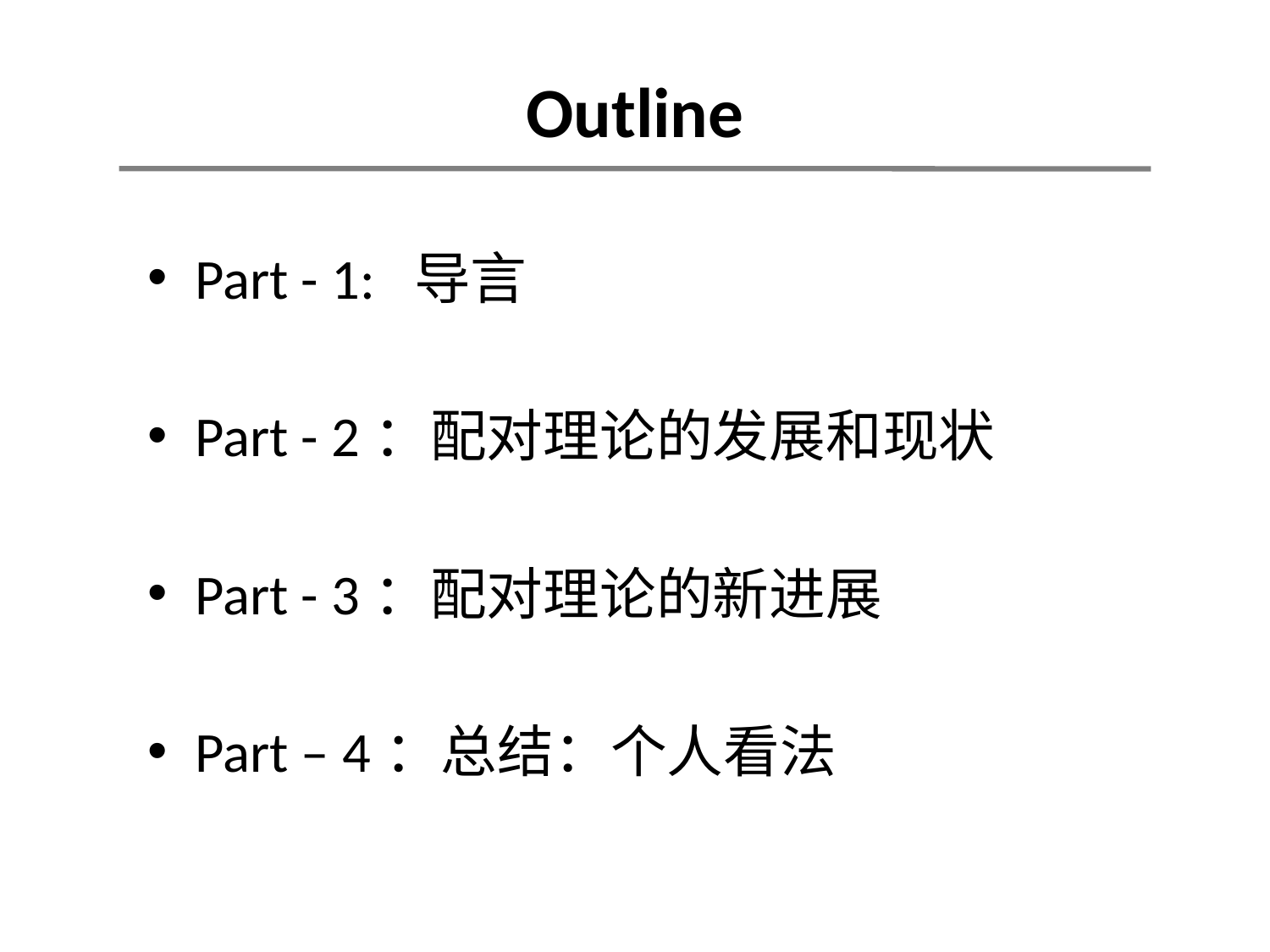

# Outline
Part - 1:  导言

Part - 2：配对理论的发展和现状

Part - 3：配对理论的新进展

Part – 4：总结：个人看法